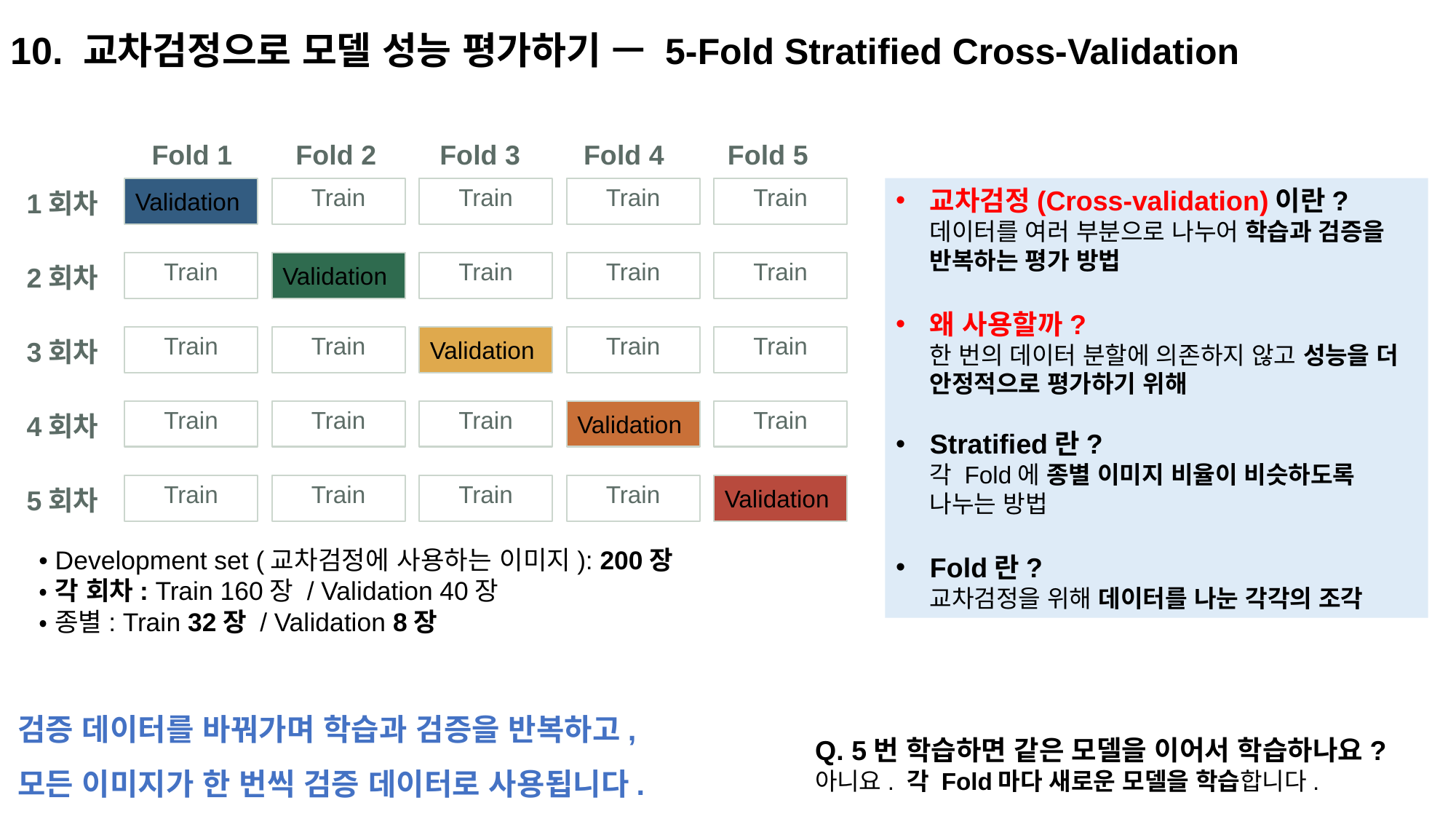

10. 교차검정으로 모델 성능 평가하기 — 5-Fold Stratified Cross-Validation
Fold 1
Fold 2
Fold 3
Fold 4
Fold 5
Validation

1회차
Train
Train
Train
Train

Validation

2회차
Train
Train
Train
Train

Validation

3회차
Train
Train
Train
Train

Validation

4회차
Train
Train
Train
Train

Validation
5회차
Train
Train
Train
Train
교차검정(Cross-validation)이란?
데이터를 여러 부분으로 나누어 학습과 검증을 반복하는 평가 방법

왜 사용할까?
한 번의 데이터 분할에 의존하지 않고 성능을 더 안정적으로 평가하기 위해

Stratified란?
각 Fold에 종별 이미지 비율이 비슷하도록 나누는 방법

Fold란?
교차검정을 위해 데이터를 나눈 각각의 조각
• Development set (교차검정에 사용하는 이미지): 200장
• 각 회차: Train 160장 / Validation 40장
• 종별: Train 32장 / Validation 8장
검증 데이터를 바꿔가며 학습과 검증을 반복하고,
모든 이미지가 한 번씩 검증 데이터로 사용됩니다.
Q. 5번 학습하면 같은 모델을 이어서 학습하나요?
아니요. 각 Fold마다 새로운 모델을 학습합니다.